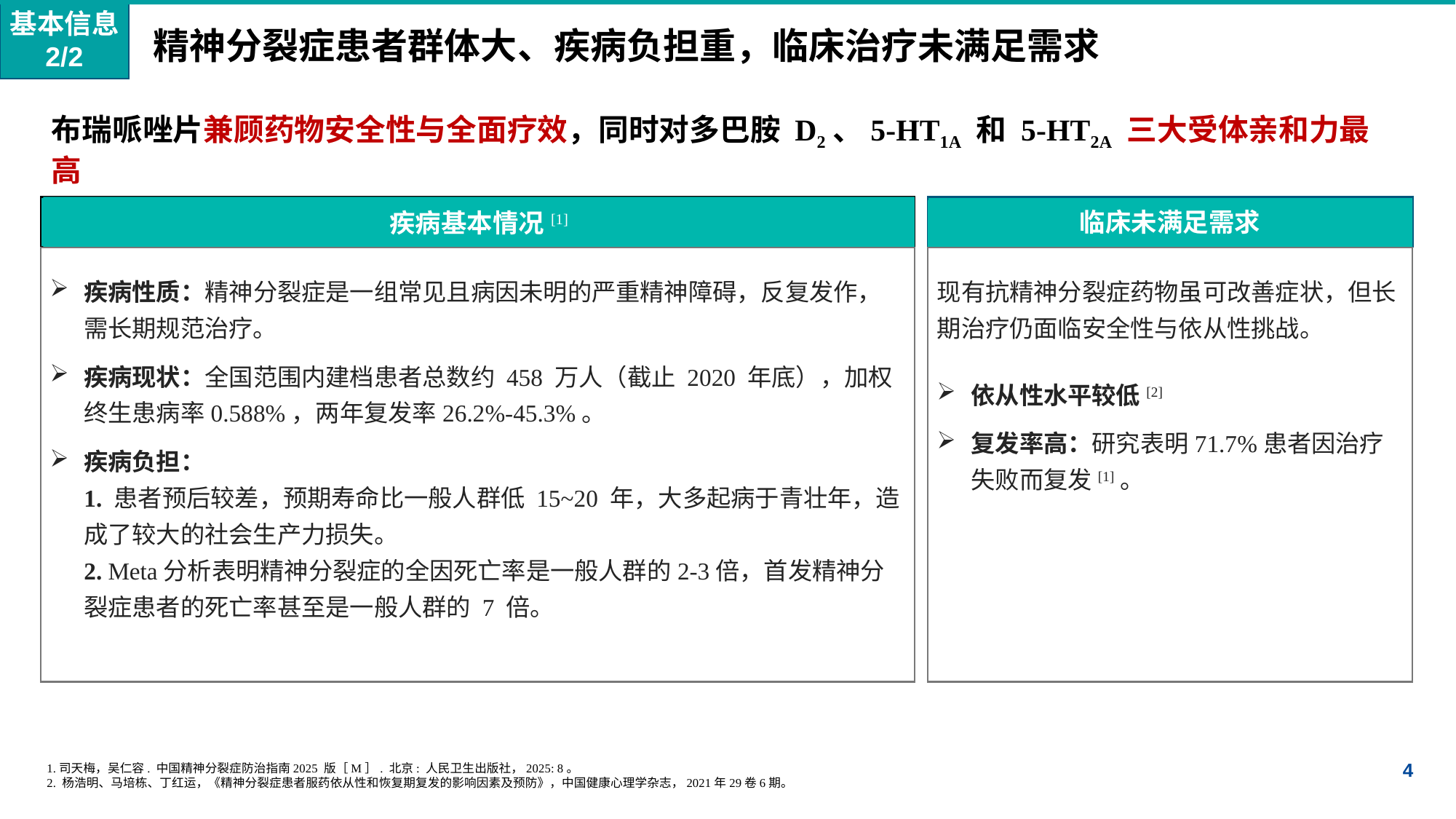

基本信息
2/2
精神分裂症患者群体大、疾病负担重，临床治疗未满足需求
布瑞哌唑片兼顾药物安全性与全面疗效，同时对多巴胺 D2、5-HT1A 和 5-HT2A 三大受体亲和力最高

疾病基本情况[1]

临床未满足需求

疾病性质：精神分裂症是一组常见且病因未明的严重精神障碍，反复发作，需长期规范治疗。
疾病现状：全国范围内建档患者总数约 458 万人（截止 2020 年底），加权终生患病率0.588%，两年复发率26.2%-45.3%。
疾病负担：
1. 患者预后较差，预期寿命比一般人群低 15~20 年，大多起病于青壮年，造成了较大的社会生产力损失。
2. Meta分析表明精神分裂症的全因死亡率是一般人群的2-3倍，首发精神分裂症患者的死亡率甚至是一般人群的 7 倍。
现有抗精神分裂症药物虽可改善症状，但长期治疗仍面临安全性与依从性挑战。
依从性水平较低[2]
复发率高：研究表明71.7%患者因治疗失败而复发[1]。
1.司天梅，吴仁容. 中国精神分裂症防治指南2025 版［M］. 北京: 人民卫生出版社，2025: 8。
2. 杨浩明、马培栋、丁红运，《精神分裂症患者服药依从性和恢复期复发的影响因素及预防》，中国健康心理学杂志，2021年29卷6期。
4